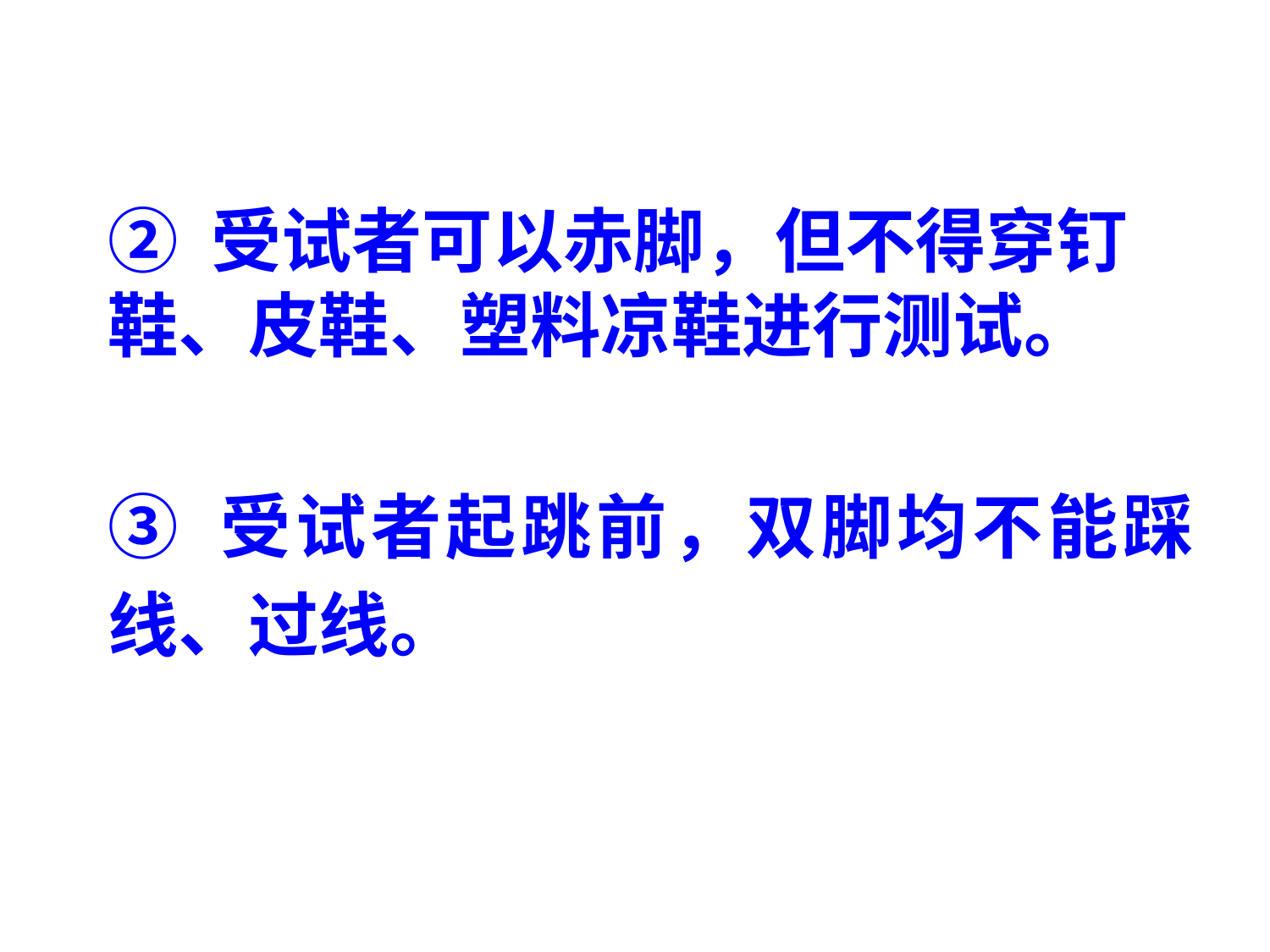

② 受试者可以赤脚，但不得穿钉鞋、皮鞋、塑料凉鞋进行测试。
③ 受试者起跳前，双脚均不能踩线、过线。